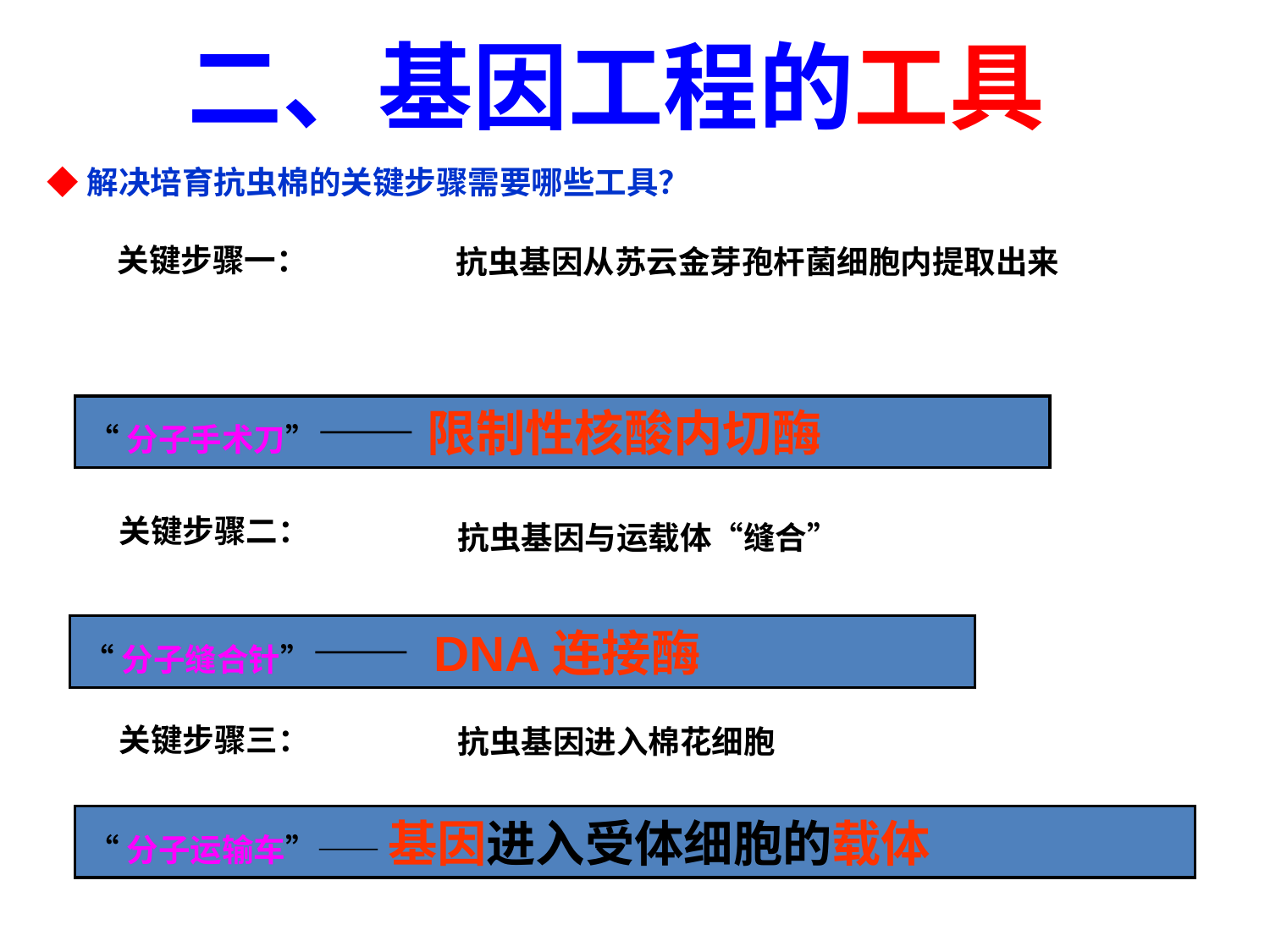

二、基因工程的工具
◆解决培育抗虫棉的关键步骤需要哪些工具？
关键步骤一：
抗虫基因从苏云金芽孢杆菌细胞内提取出来
关键步骤二：
抗虫基因与运载体“缝合”
关键步骤三：
抗虫基因进入棉花细胞
“分子手术刀”—— 限制性核酸内切酶
“分子缝合针”—— DNA连接酶
“分子运输车”—— 基因进入受体细胞的载体